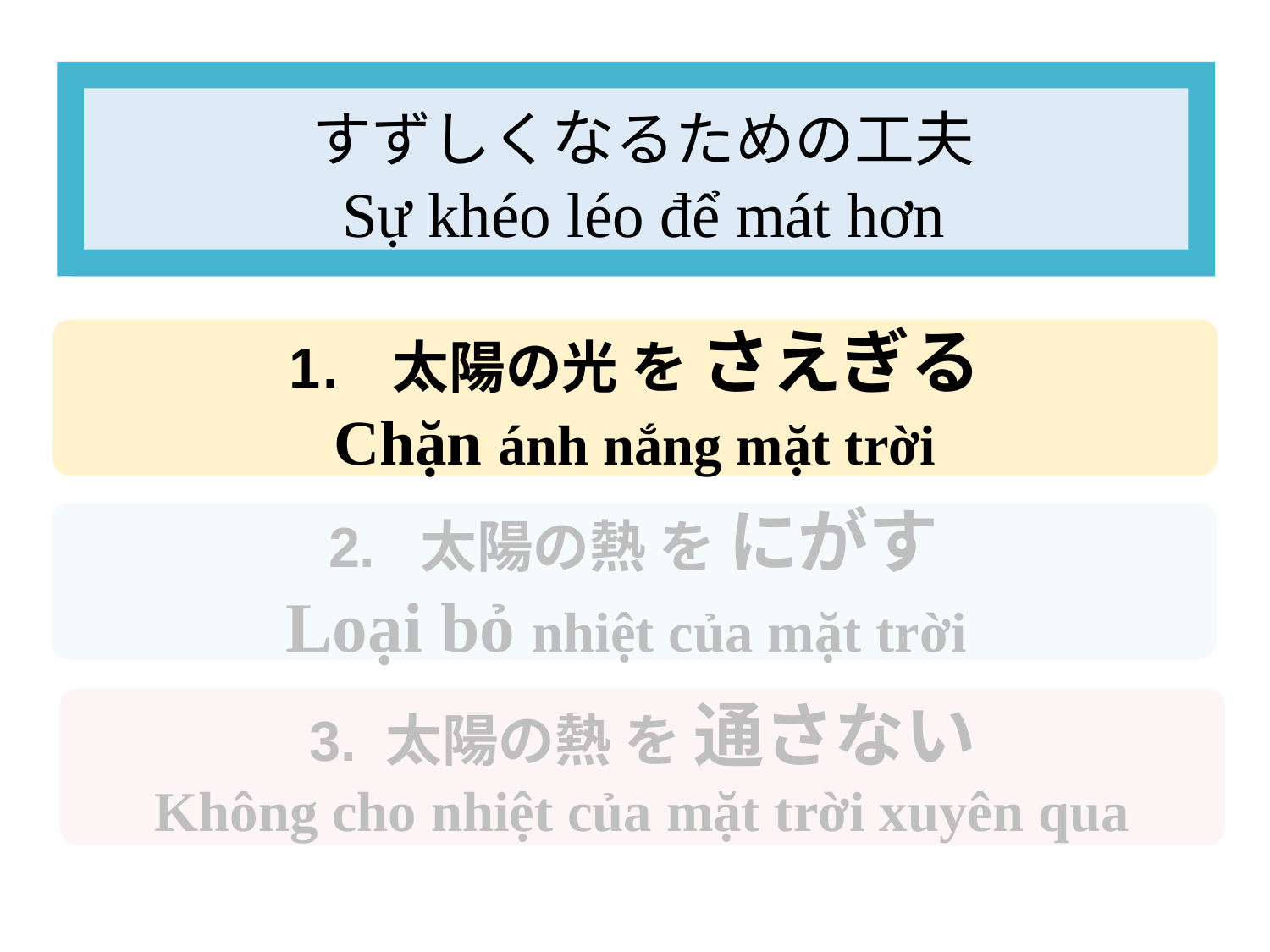

すずしくなるための工夫
Sự khéo léo để mát hơn
太陽の光 を さえぎる
Chặn ánh nắng mặt trời
2.  太陽の熱 を にがす
Loại bỏ nhiệt của mặt trời
3. 太陽の熱 を 通さない
Không cho nhiệt của mặt trời xuyên qua